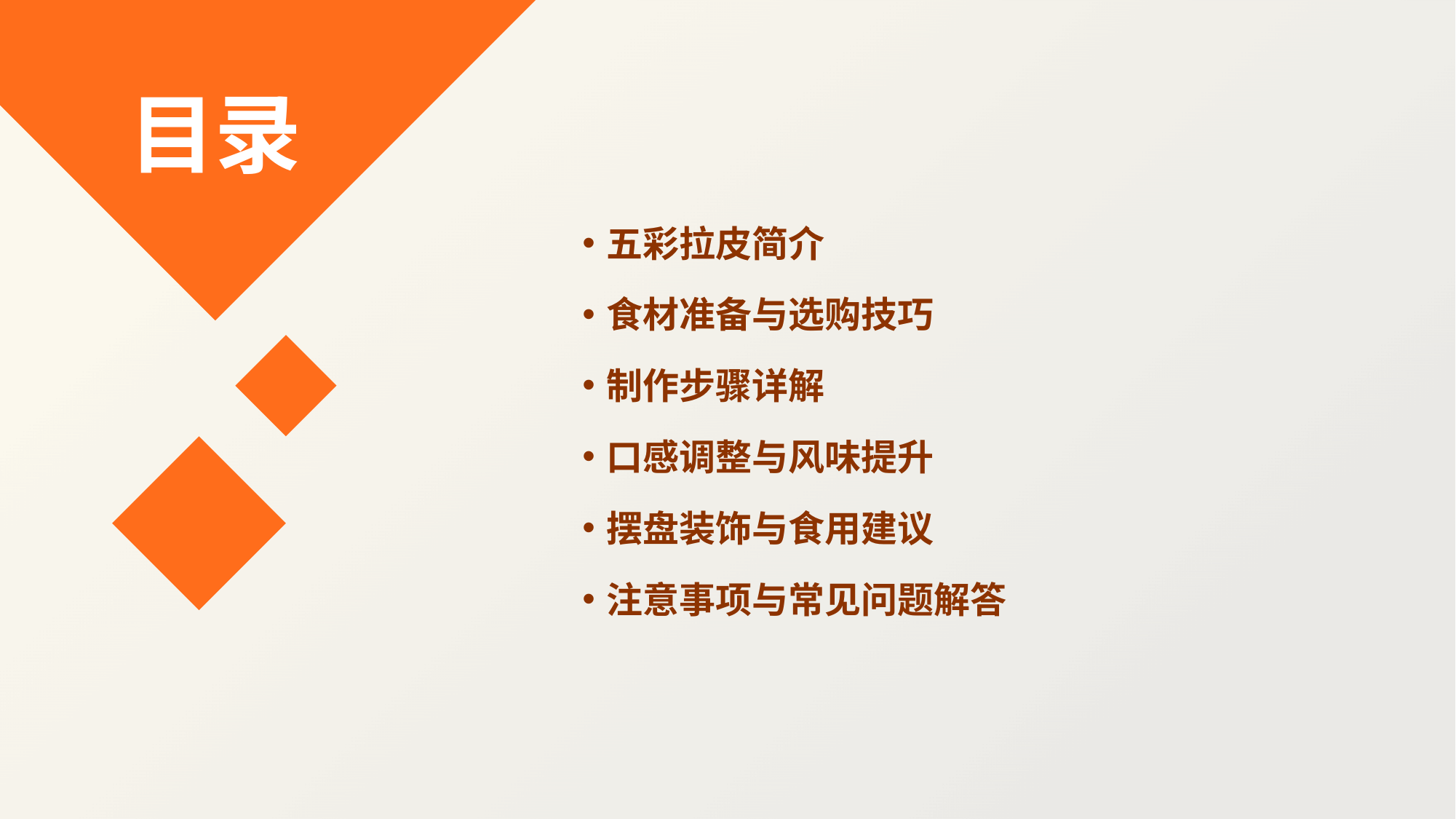

目录
五彩拉皮简介
食材准备与选购技巧
制作步骤详解
口感调整与风味提升
摆盘装饰与食用建议
注意事项与常见问题解答